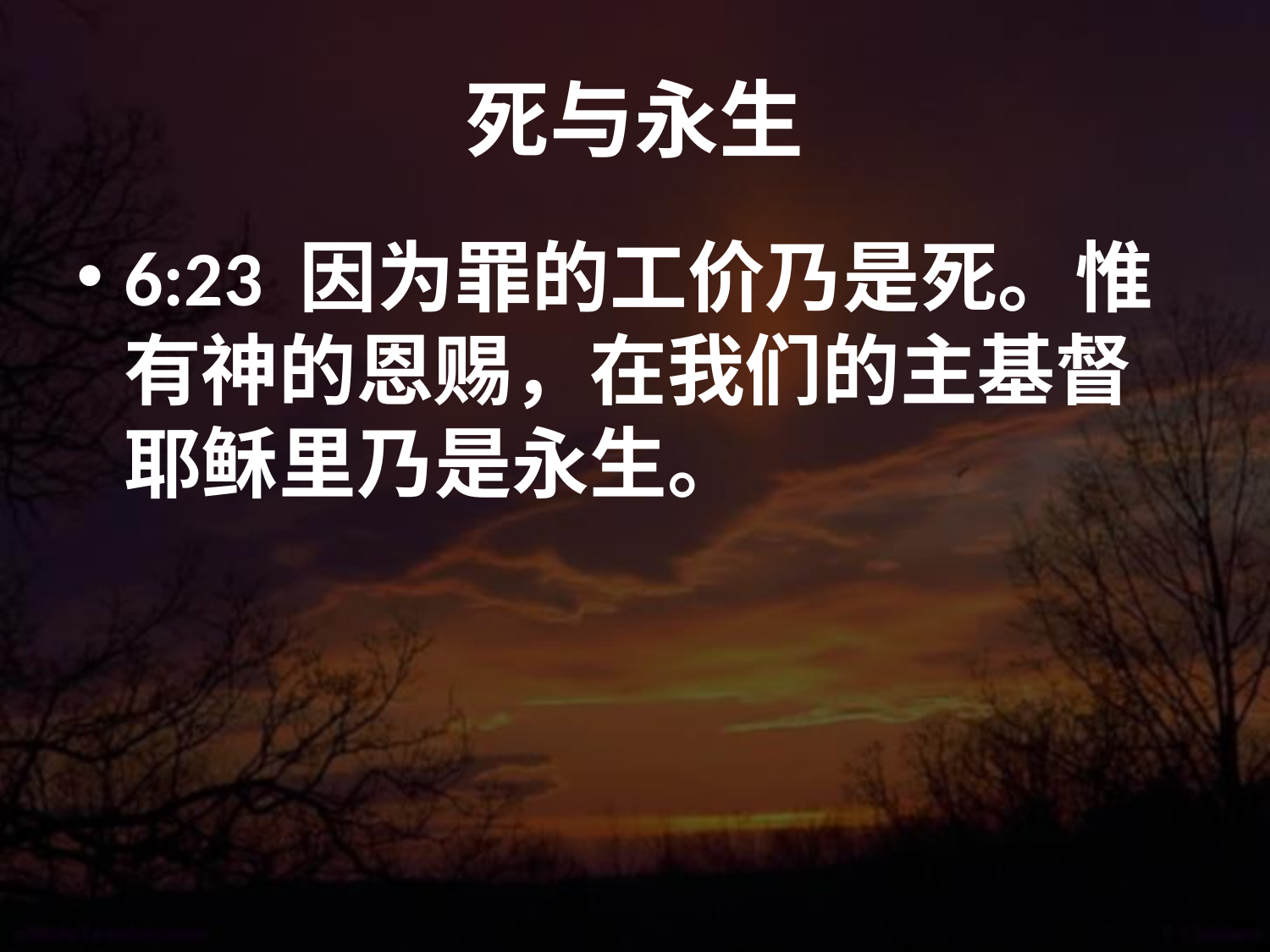

# 死与永生
6:23 因为罪的工价乃是死。惟有神的恩赐，在我们的主基督耶稣里乃是永生。